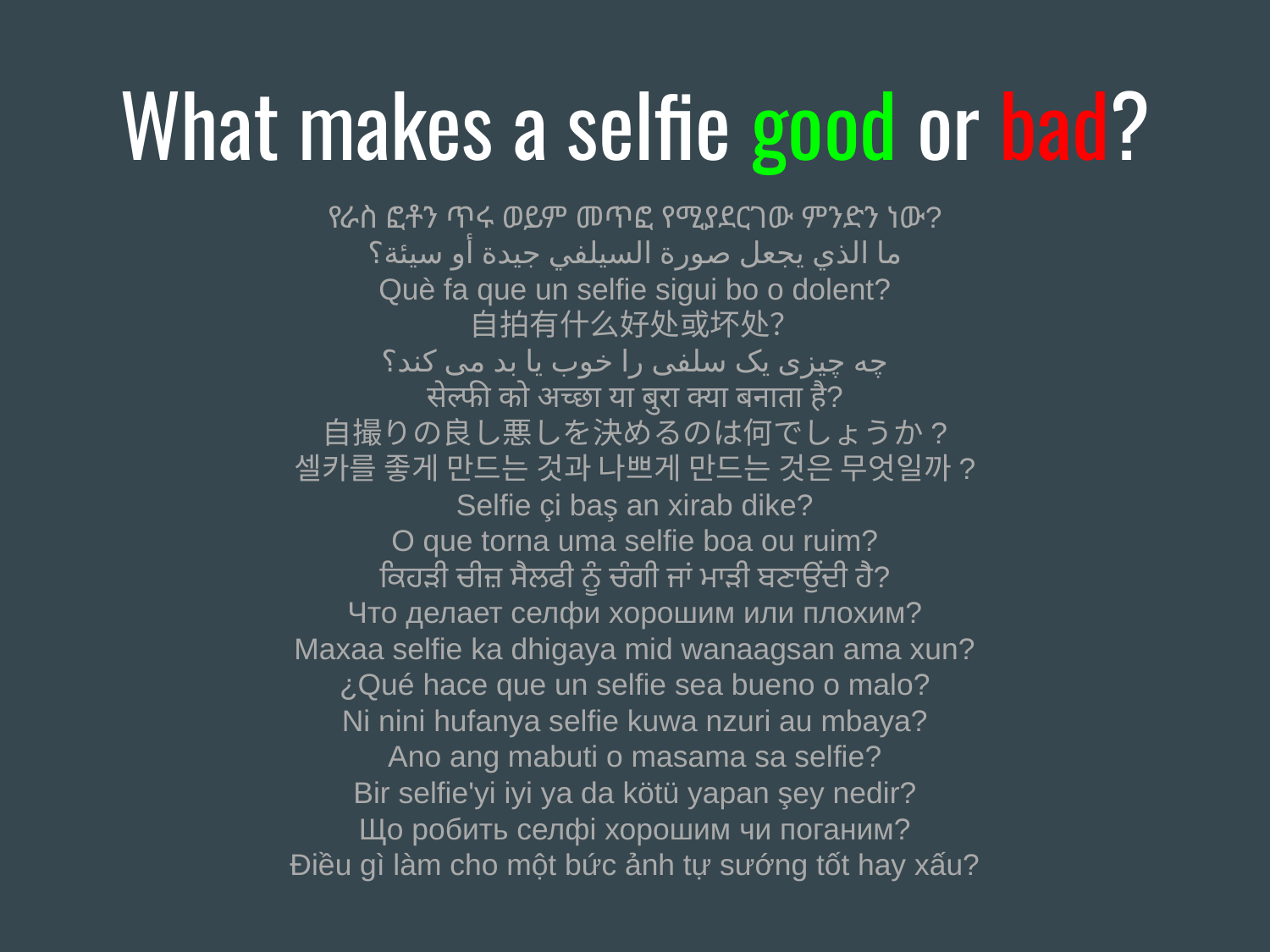

What makes a selfie good or bad?
የራስ ፎቶን ጥሩ ወይም መጥፎ የሚያደርገው ምንድን ነው?
ما الذي يجعل صورة السيلفي جيدة أو سيئة؟
Què fa que un selfie sigui bo o dolent?
自拍有什么好处或坏处？
چه چیزی یک سلفی را خوب یا بد می کند؟
सेल्फी को अच्छा या बुरा क्या बनाता है?
自撮りの良し悪しを決めるのは何でしょうか?
셀카를 좋게 만드는 것과 나쁘게 만드는 것은 무엇일까?
Selfie çi baş an xirab dike?
O que torna uma selfie boa ou ruim?
ਕਿਹੜੀ ਚੀਜ਼ ਸੈਲਫੀ ਨੂੰ ਚੰਗੀ ਜਾਂ ਮਾੜੀ ਬਣਾਉਂਦੀ ਹੈ?
Что делает селфи хорошим или плохим?
Maxaa selfie ka dhigaya mid wanaagsan ama xun?
¿Qué hace que un selfie sea bueno o malo?
Ni nini hufanya selfie kuwa nzuri au mbaya?
Ano ang mabuti o masama sa selfie?
Bir selfie'yi iyi ya da kötü yapan şey nedir?
Що робить селфі хорошим чи поганим?
Điều gì làm cho một bức ảnh tự sướng tốt hay xấu?